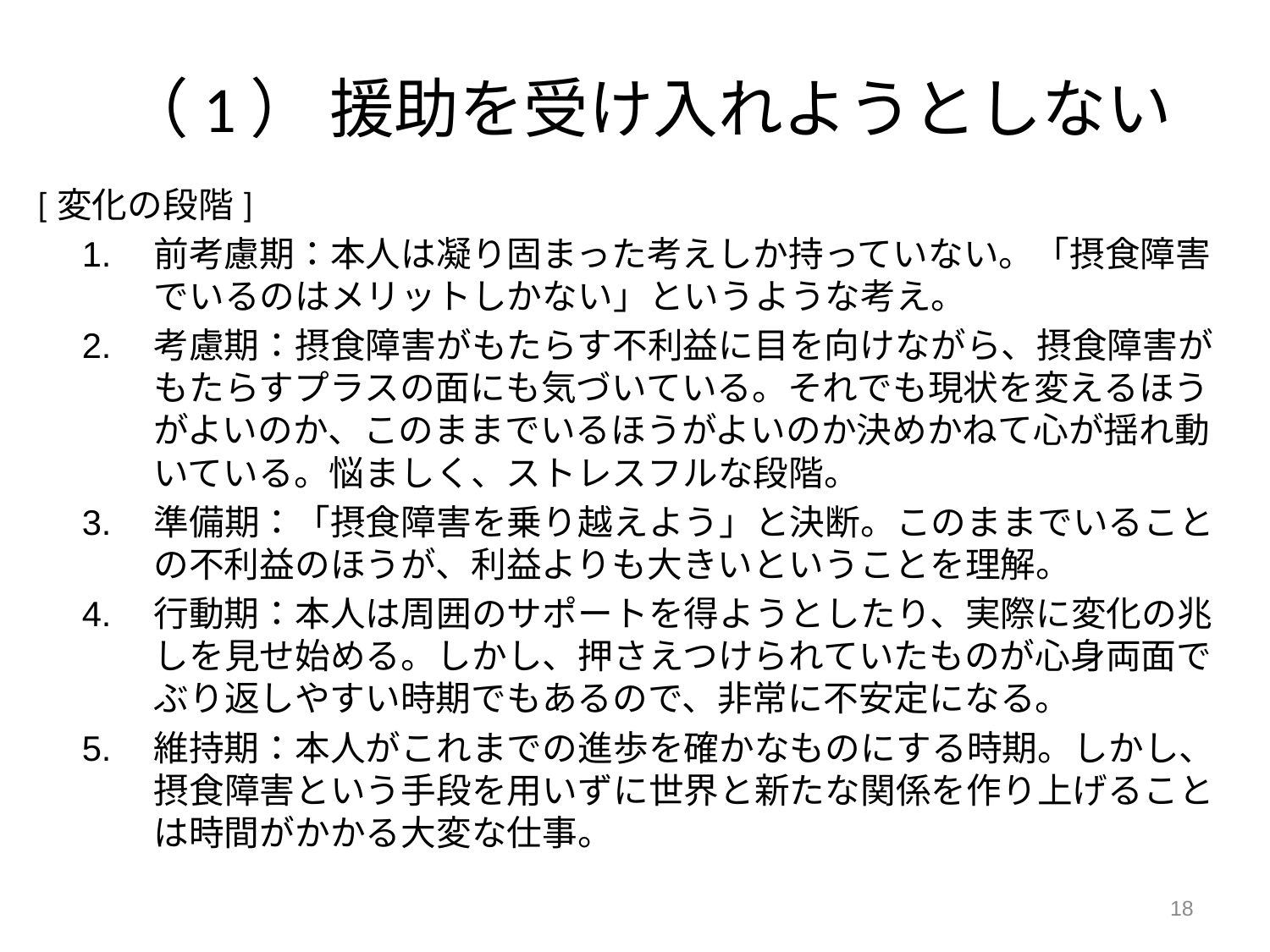

# （1） 援助を受け入れようとしない
[変化の段階]
前考慮期：本人は凝り固まった考えしか持っていない。「摂食障害でいるのはメリットしかない」というような考え。
考慮期：摂食障害がもたらす不利益に目を向けながら、摂食障害がもたらすプラスの面にも気づいている。それでも現状を変えるほうがよいのか、このままでいるほうがよいのか決めかねて心が揺れ動いている。悩ましく、ストレスフルな段階。
準備期：「摂食障害を乗り越えよう」と決断。このままでいることの不利益のほうが、利益よりも大きいということを理解。
行動期：本人は周囲のサポートを得ようとしたり、実際に変化の兆しを見せ始める。しかし、押さえつけられていたものが心身両面でぶり返しやすい時期でもあるので、非常に不安定になる。
維持期：本人がこれまでの進歩を確かなものにする時期。しかし、摂食障害という手段を用いずに世界と新たな関係を作り上げることは時間がかかる大変な仕事。

18